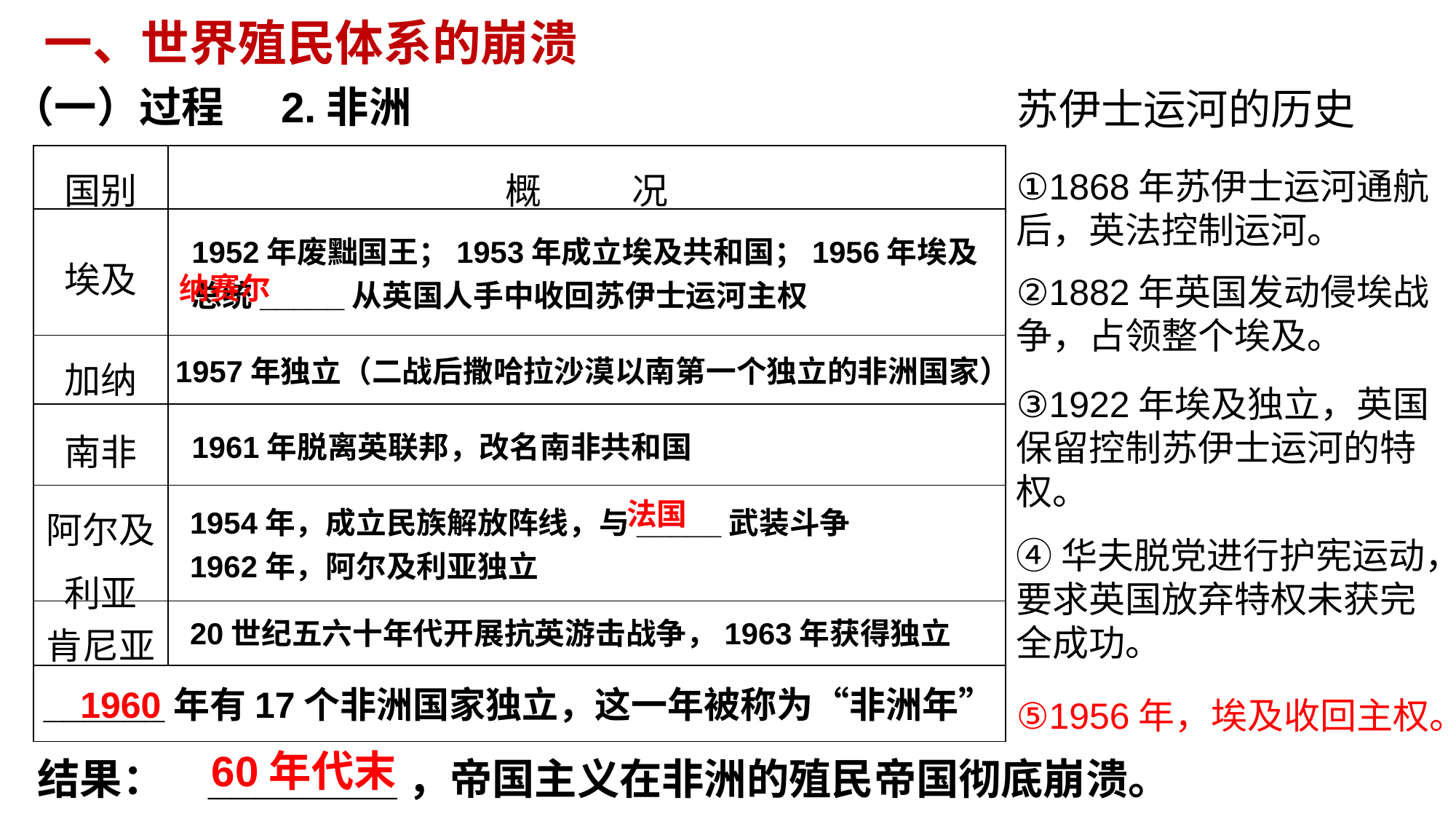

一、世界殖民体系的崩溃
（一）过程
2.非洲
苏伊士运河的历史
| 国别 | 概 况 |
| --- | --- |
| 埃及 |  |
| 加纳 |  |
| 南非 |  |
| 阿尔及利亚 |  |
| 肯尼亚 |  |
|  |  |
①1868年苏伊士运河通航后，英法控制运河。
1952年废黜国王；1953年成立埃及共和国；1956年埃及总统_____从英国人手中收回苏伊士运河主权
纳赛尔
②1882年英国发动侵埃战争，占领整个埃及。
1957年独立（二战后撒哈拉沙漠以南第一个独立的非洲国家）
③1922年埃及独立，英国保留控制苏伊士运河的特权。
1961年脱离英联邦，改名南非共和国
法国
1954年，成立民族解放阵线，与_____武装斗争
1962年，阿尔及利亚独立
④华夫脱党进行护宪运动，要求英国放弃特权未获完全成功。
20世纪五六十年代开展抗英游击战争，1963年获得独立
1960
______年有17个非洲国家独立，这一年被称为“非洲年”
⑤1956年，埃及收回主权。
60年代末
         结果：
________，帝国主义在非洲的殖民帝国彻底崩溃。